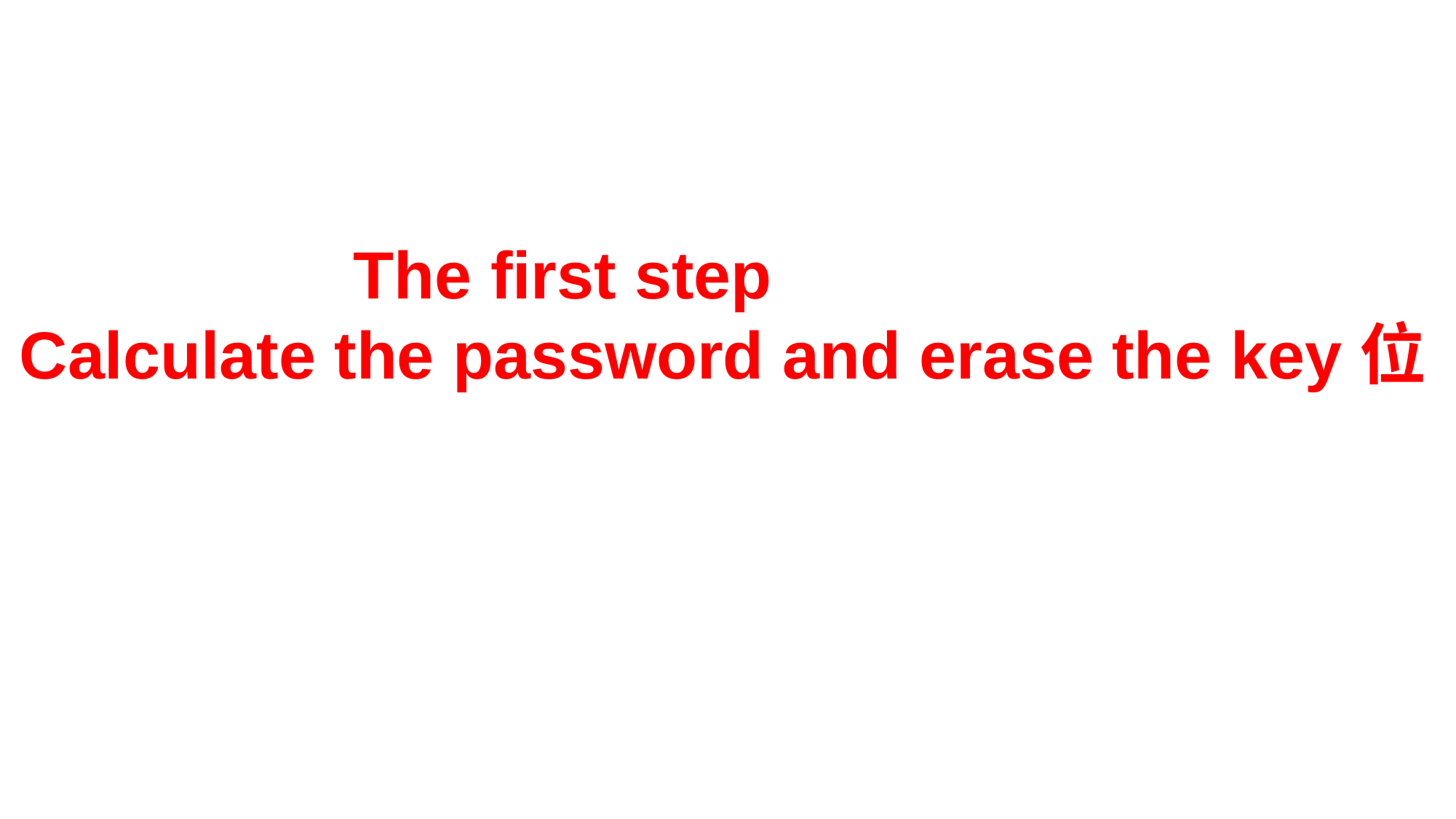

The first step
Calculate the password and erase the key位